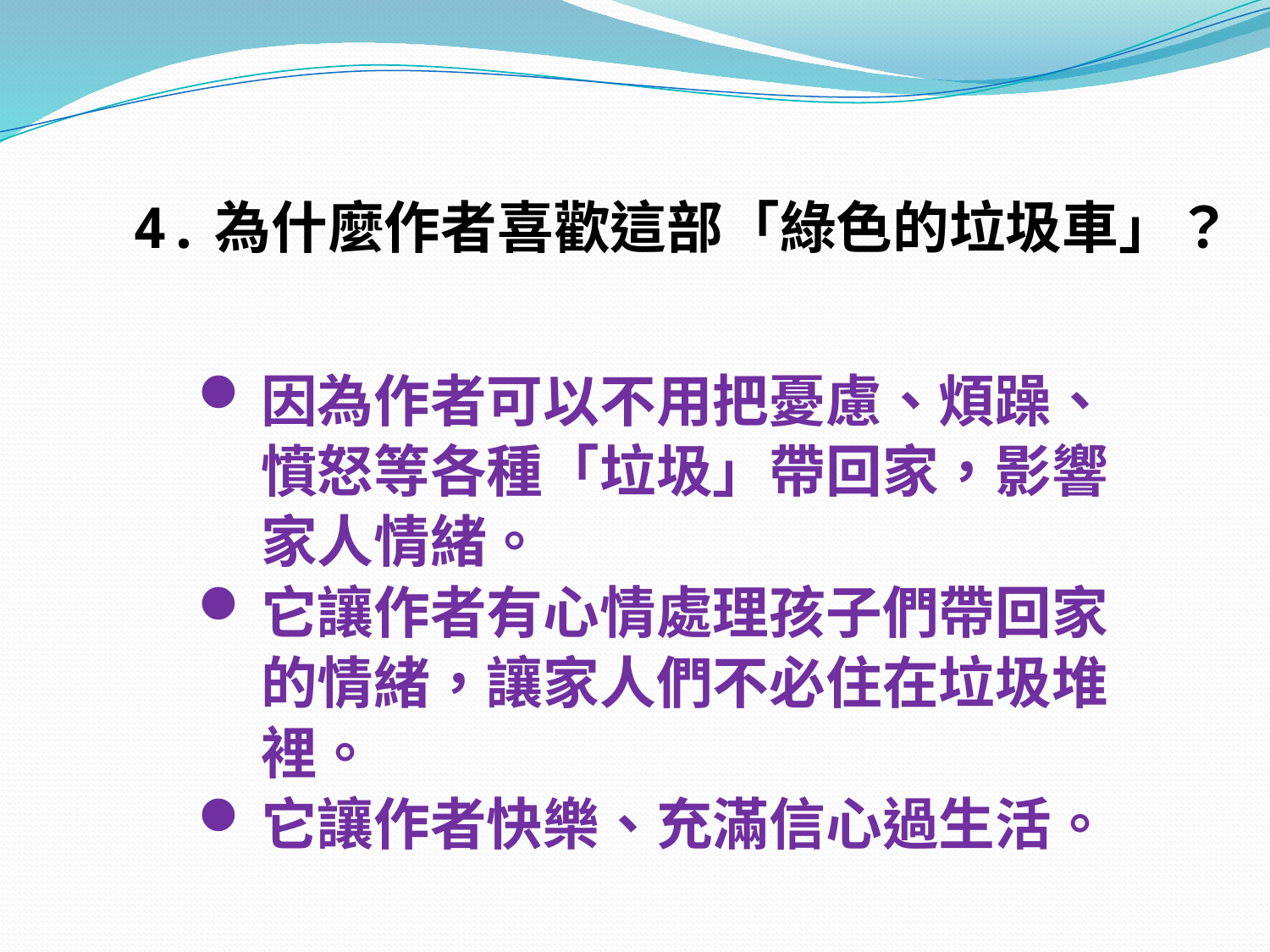

4.為什麼作者喜歡這部「綠色的垃圾車」？
因為作者可以不用把憂慮、煩躁、憤怒等各種「垃圾」帶回家，影響家人情緒。
它讓作者有心情處理孩子們帶回家的情緒，讓家人們不必住在垃圾堆裡。
它讓作者快樂、充滿信心過生活。